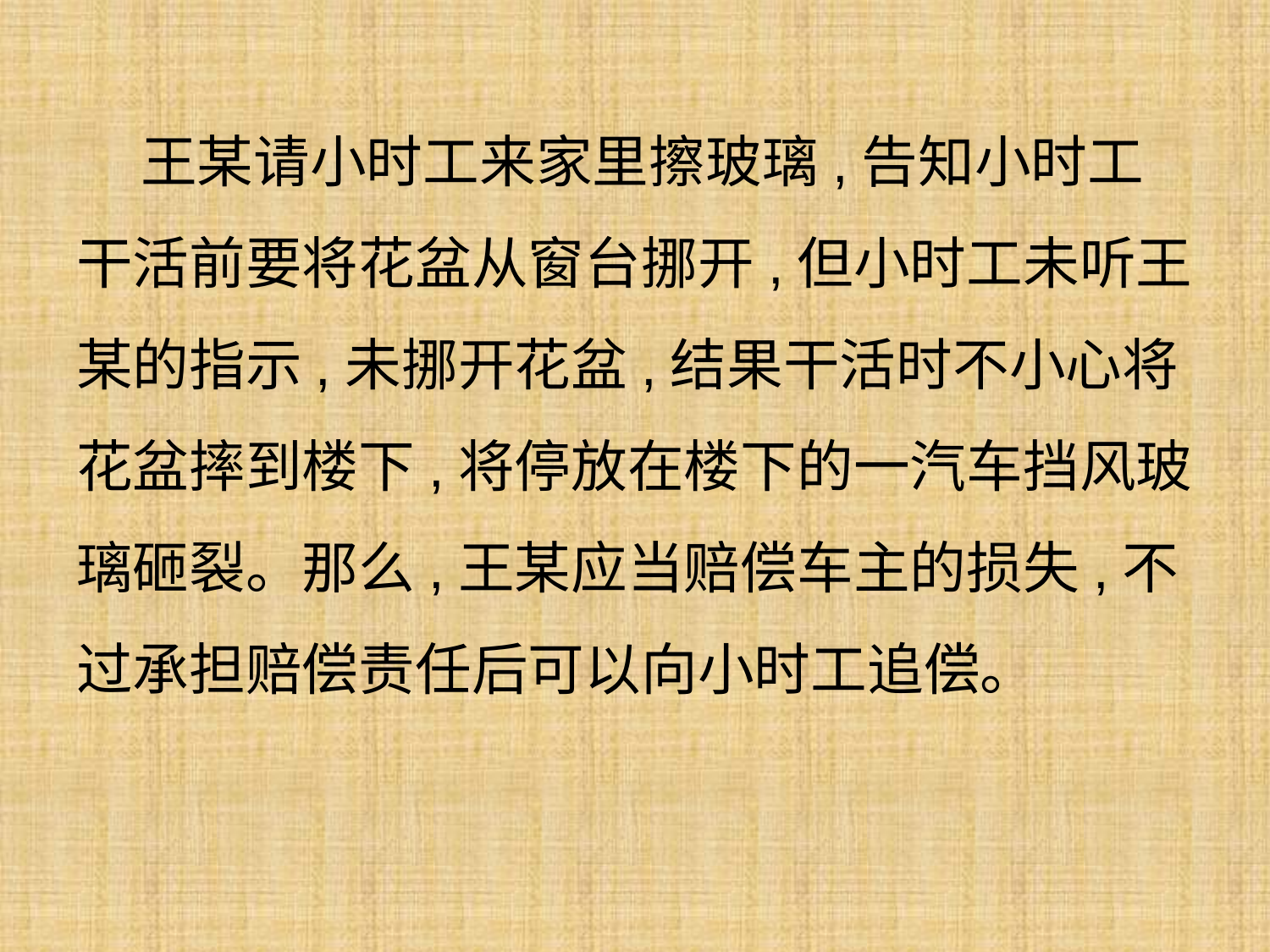

# 王某请小时工来家里擦玻璃,告知小时工干活前要将花盆从窗台挪开,但小时工未听王某的指示,未挪开花盆,结果干活时不小心将花盆摔到楼下,将停放在楼下的一汽车挡风玻璃砸裂。那么,王某应当赔偿车主的损失,不过承担赔偿责任后可以向小时工追偿。